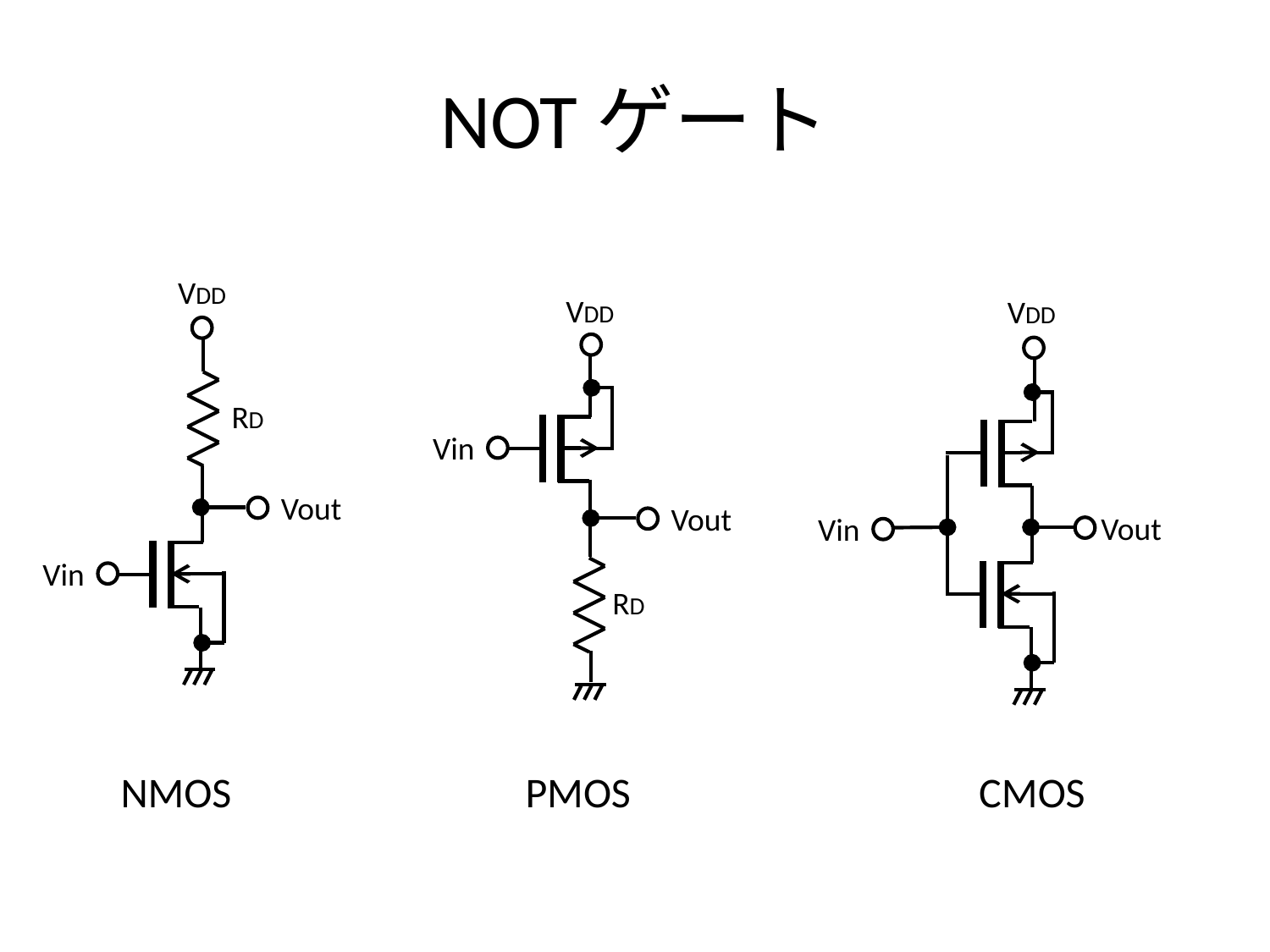

# NOTゲート
VDD
VDD
VDD

RD
Vin

Vout
Vout

Vout
Vin

Vin

RD
NMOS
PMOS
CMOS